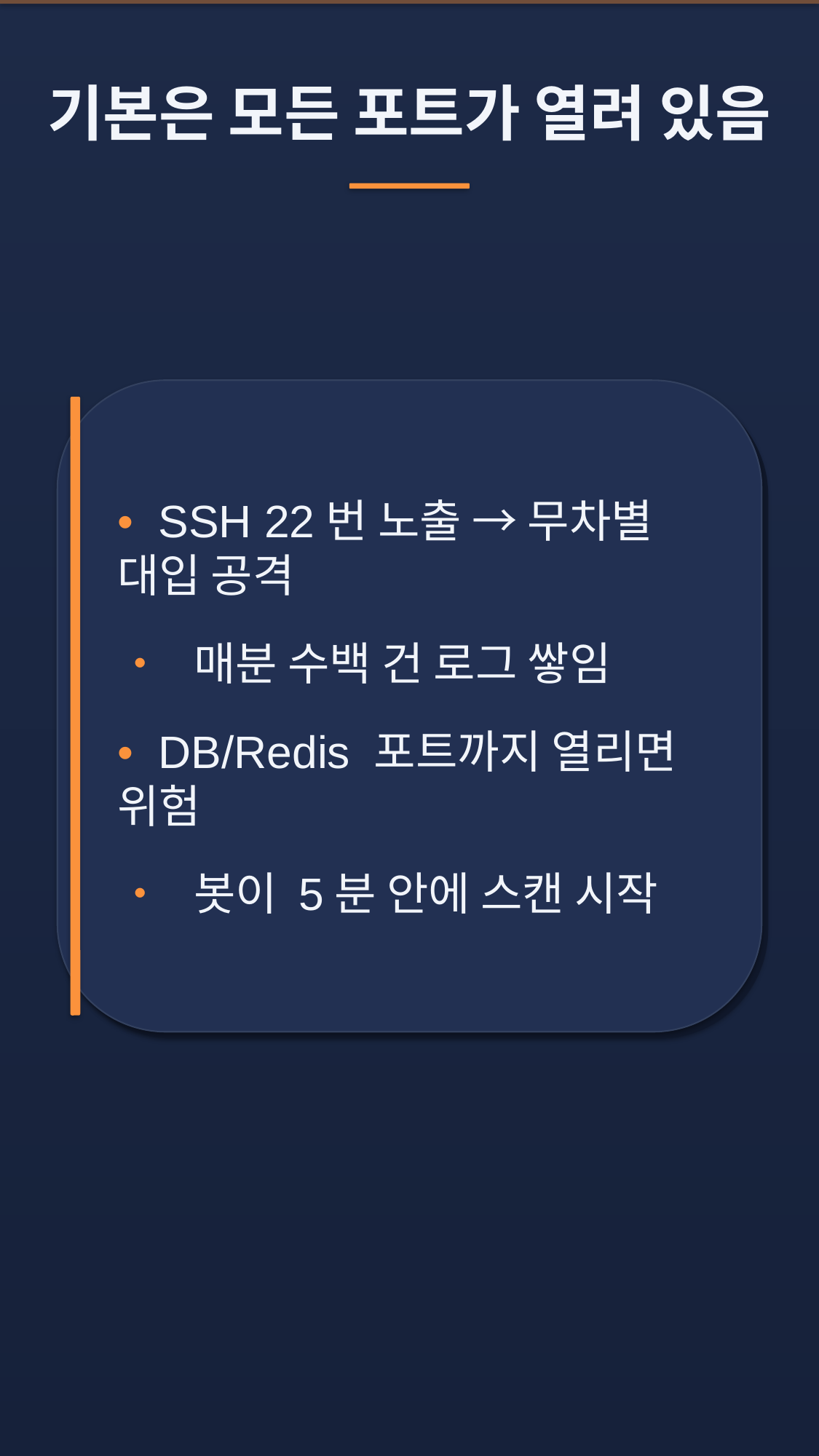

기본은 모든 포트가 열려 있음

•  SSH 22번 노출 → 무차별 대입 공격
•  매분 수백 건 로그 쌓임
•  DB/Redis 포트까지 열리면 위험
•  봇이 5분 안에 스캔 시작